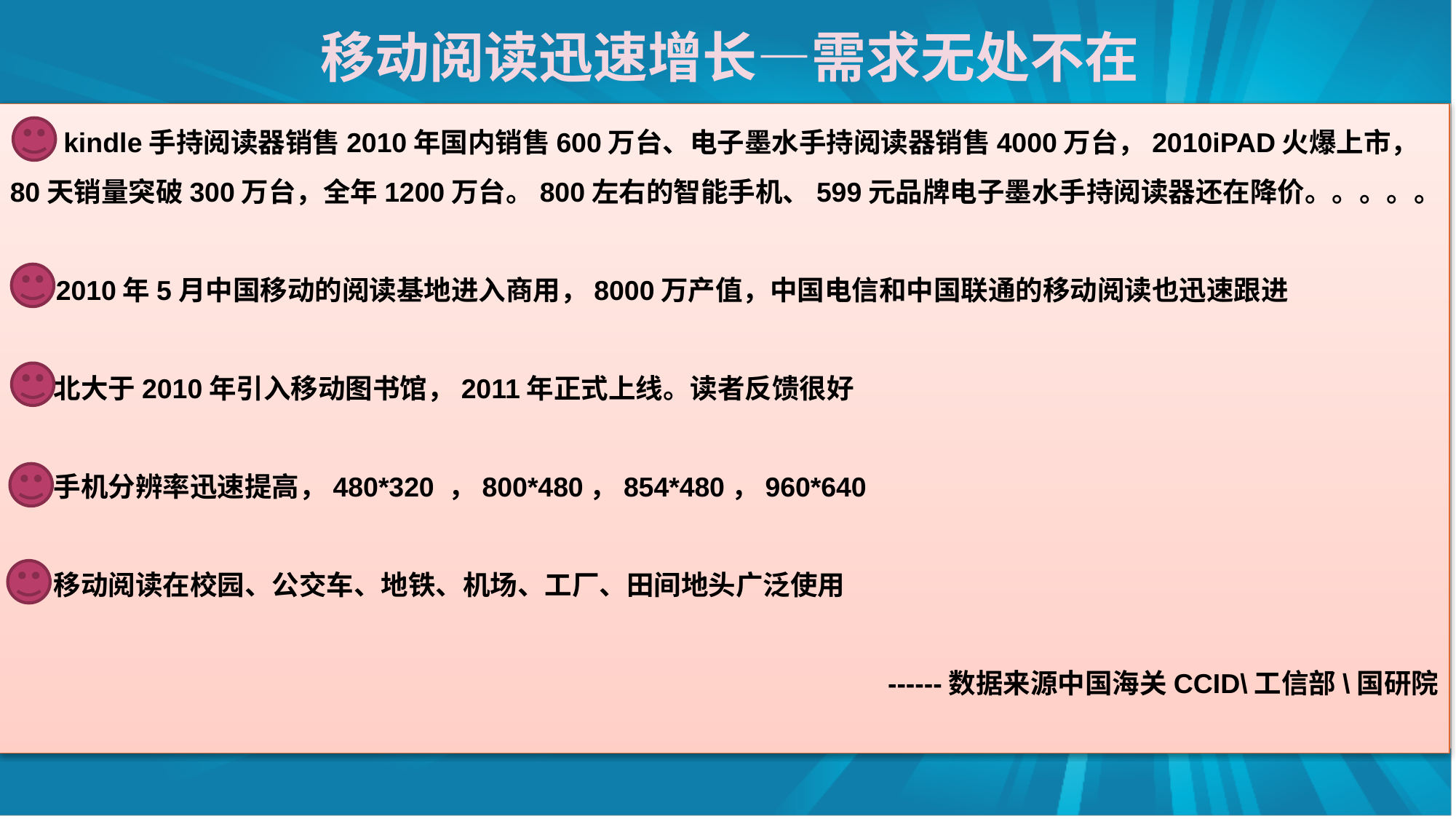

移动阅读迅速增长—需求无处不在
       kindle手持阅读器销售2010年国内销售600万台、电子墨水手持阅读器销售4000万台，2010iPAD火爆上市，80天销量突破300万台，全年1200万台。800左右的智能手机、599元品牌电子墨水手持阅读器还在降价。。。。。

      2010年5月中国移动的阅读基地进入商用，8000万产值，中国电信和中国联通的移动阅读也迅速跟进

      北大于2010年引入移动图书馆，2011年正式上线。读者反馈很好

      手机分辨率迅速提高，480*320 ，800*480，854*480，960*640

      移动阅读在校园、公交车、地铁、机场、工厂、田间地头广泛使用

------数据来源中国海关CCID\工信部\国研院